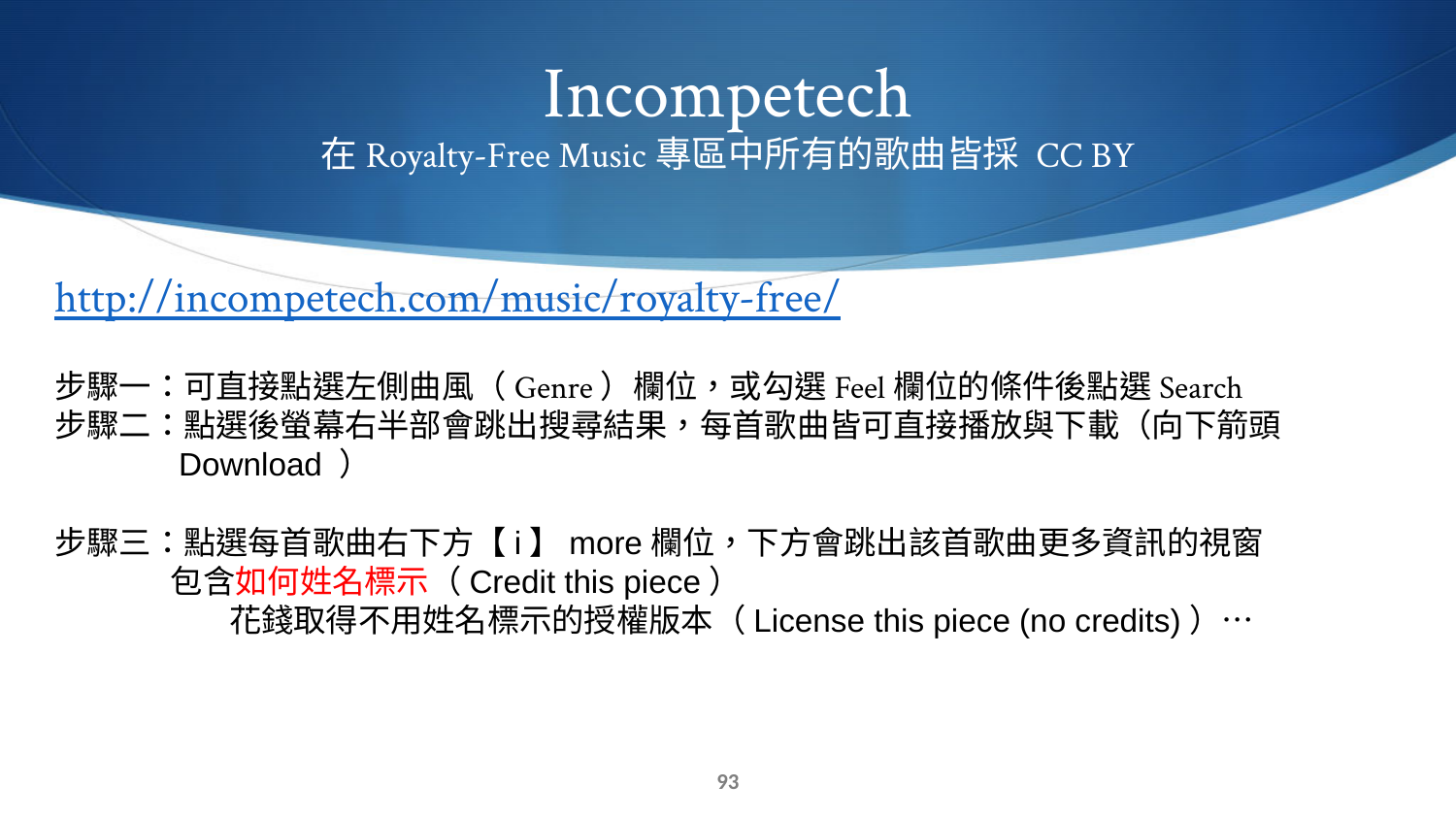

# Incompetech 在Royalty-Free Music專區中所有的歌曲皆採 CC BY
http://incompetech.com/music/royalty-free/
步驟一：可直接點選左側曲風（Genre）欄位，或勾選Feel欄位的條件後點選Search
步驟二：點選後螢幕右半部會跳出搜尋結果，每首歌曲皆可直接播放與下載（向下箭頭
                Download ）
步驟三：點選每首歌曲右下方【i】more欄位，下方會跳出該首歌曲更多資訊的視窗
                包含如何姓名標示（Credit this piece）
                        花錢取得不用姓名標示的授權版本（License this piece (no credits)）…
93